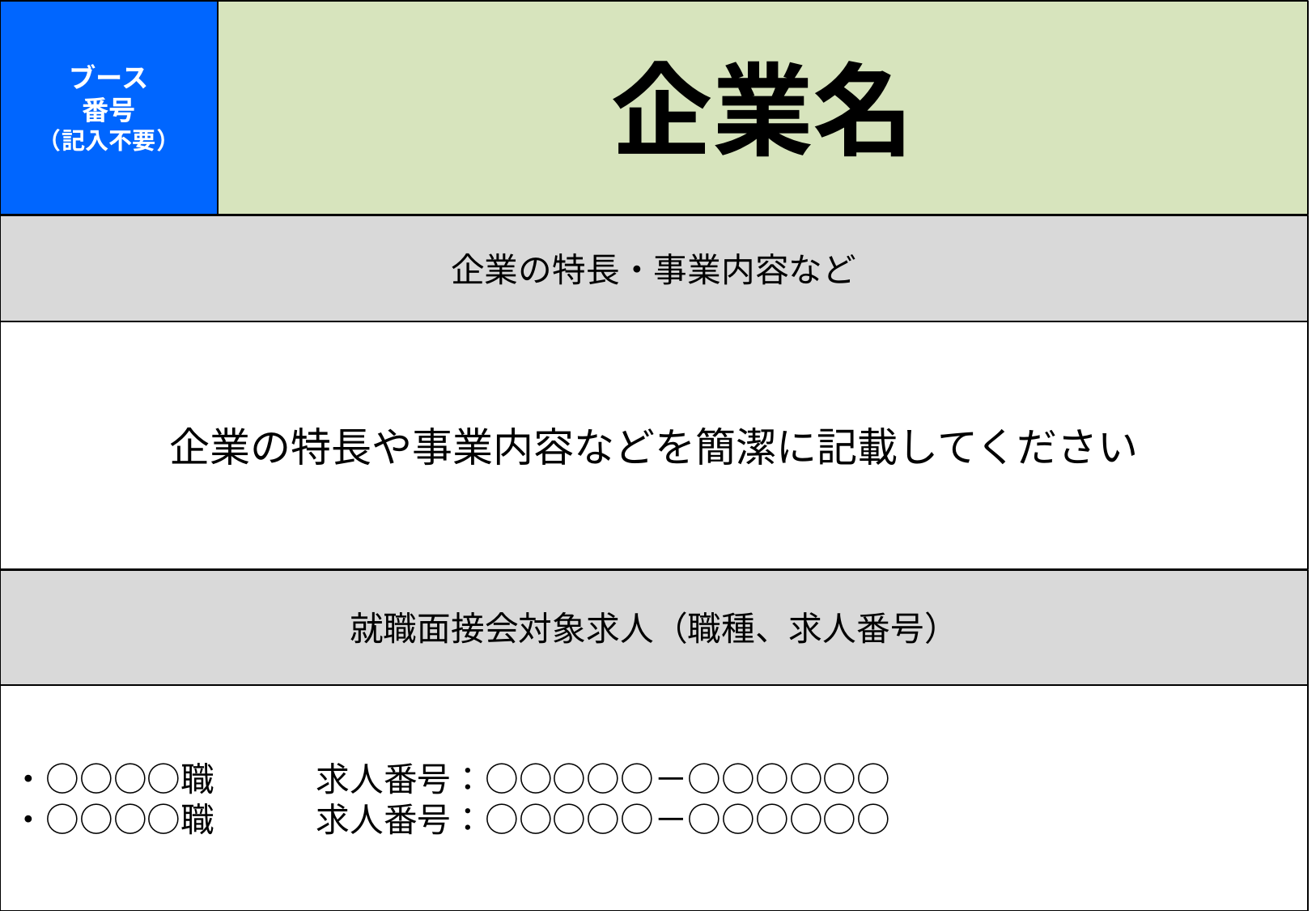

ブース
番号
（記入不要）
企業名
企業の特長・事業内容など
企業の特長や事業内容などを簡潔に記載してください
就職面接会対象求人（職種、求人番号）
・○○○○職　　　求人番号：○○○○○－○○○○○○
・○○○○職　　　求人番号：○○○○○－○○○○○○